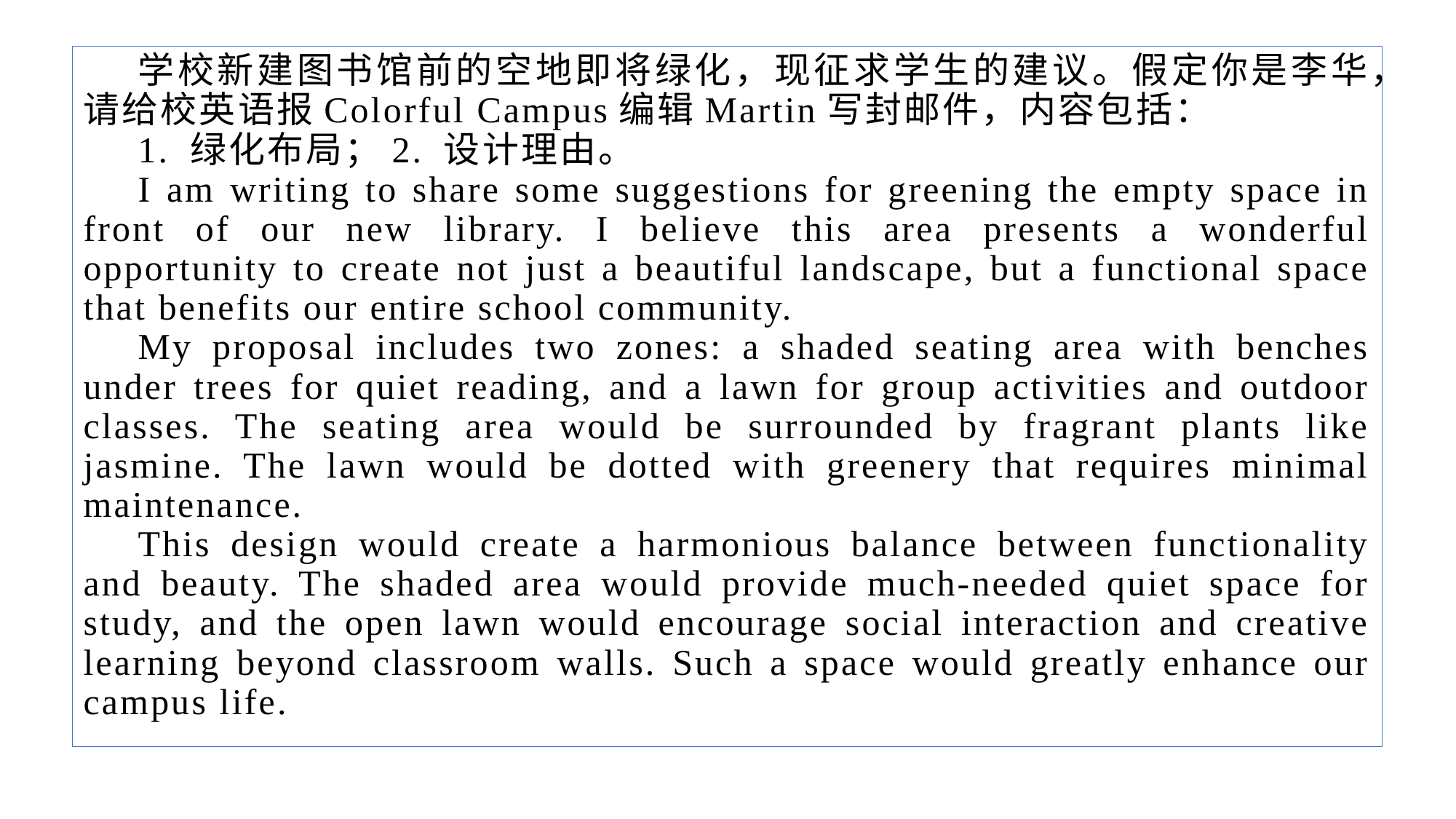

学校新建图书馆前的空地即将绿化，现征求学生的建议。假定你是李华，请给校英语报Colorful Campus编辑Martin写封邮件，内容包括：
1. 绿化布局；2. 设计理由。
I am writing to share some suggestions for greening the empty space in front of our new library. I believe this area presents a wonderful opportunity to create not just a beautiful landscape, but a functional space that benefits our entire school community.
My proposal includes two zones: a shaded seating area with benches under trees for quiet reading, and a lawn for group activities and outdoor classes. The seating area would be surrounded by fragrant plants like jasmine. The lawn would be dotted with greenery that requires minimal maintenance.
This design would create a harmonious balance between functionality and beauty. The shaded area would provide much-needed quiet space for study, and the open lawn would encourage social interaction and creative learning beyond classroom walls. Such a space would greatly enhance our campus life.